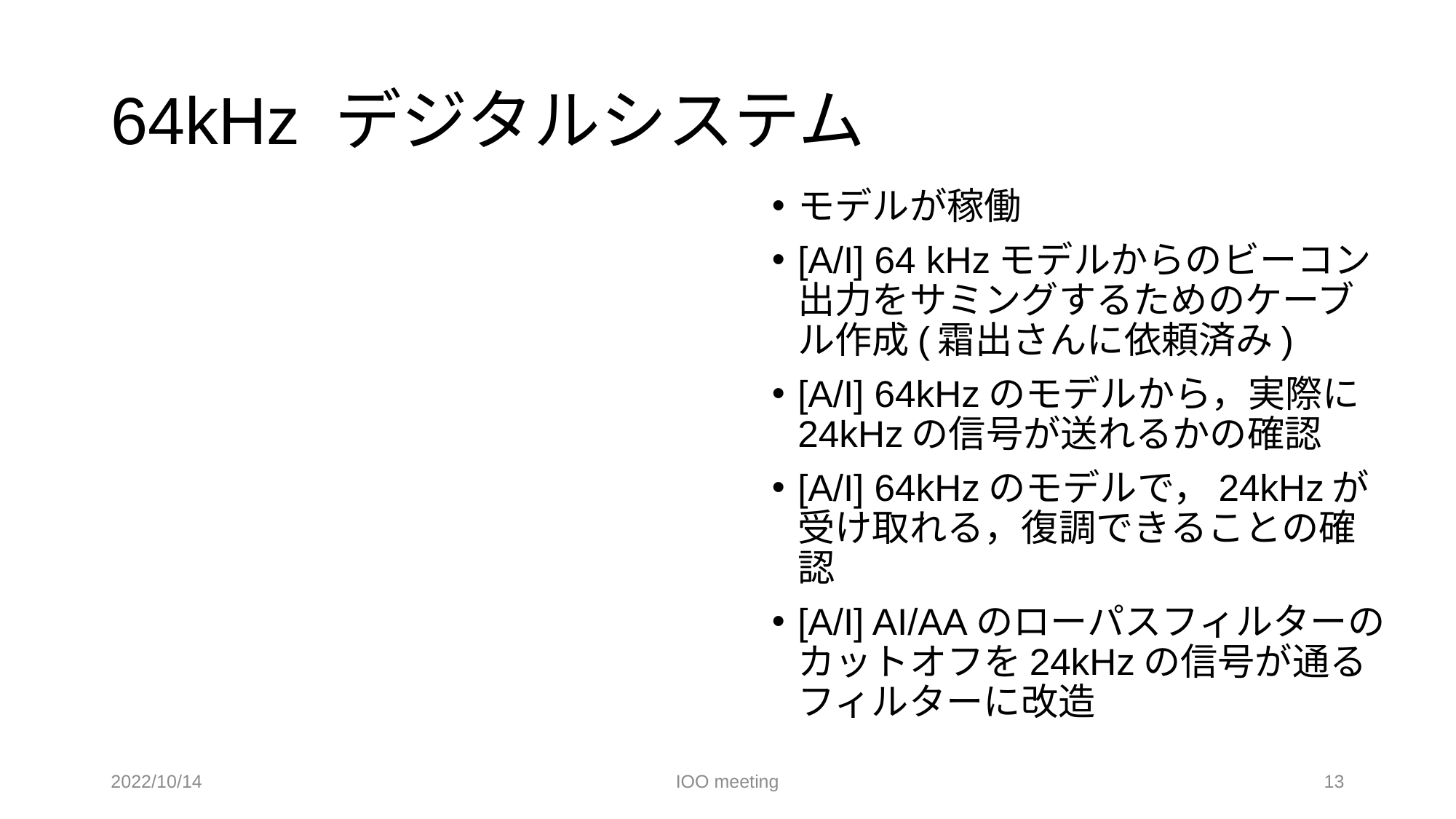

# 64kHz デジタルシステム
モデルが稼働
[A/I] 64 kHzモデルからのビーコン出力をサミングするためのケーブル作成(霜出さんに依頼済み)
[A/I] 64kHzのモデルから，実際に24kHzの信号が送れるかの確認
[A/I] 64kHzのモデルで，24kHzが受け取れる，復調できることの確認
[A/I] AI/AAのローパスフィルターのカットオフを24kHzの信号が通るフィルターに改造

2022/10/14
IOO meeting
13